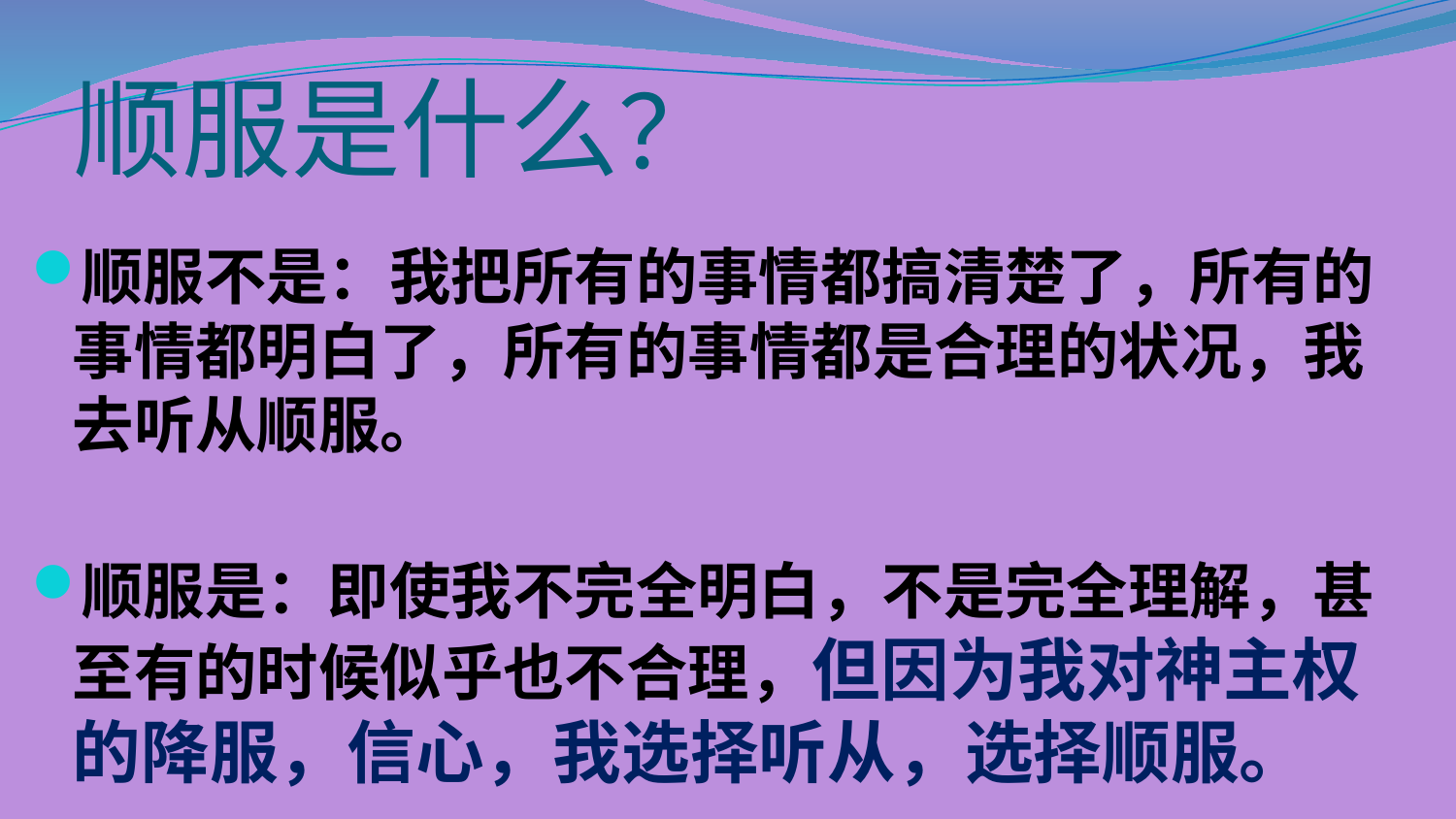

# 顺服是什么？
顺服不是：我把所有的事情都搞清楚了，所有的事情都明白了，所有的事情都是合理的状况，我去听从顺服。

顺服是：即使我不完全明白，不是完全理解，甚至有的时候似乎也不合理，但因为我对神主权的降服，信心，我选择听从，选择顺服。